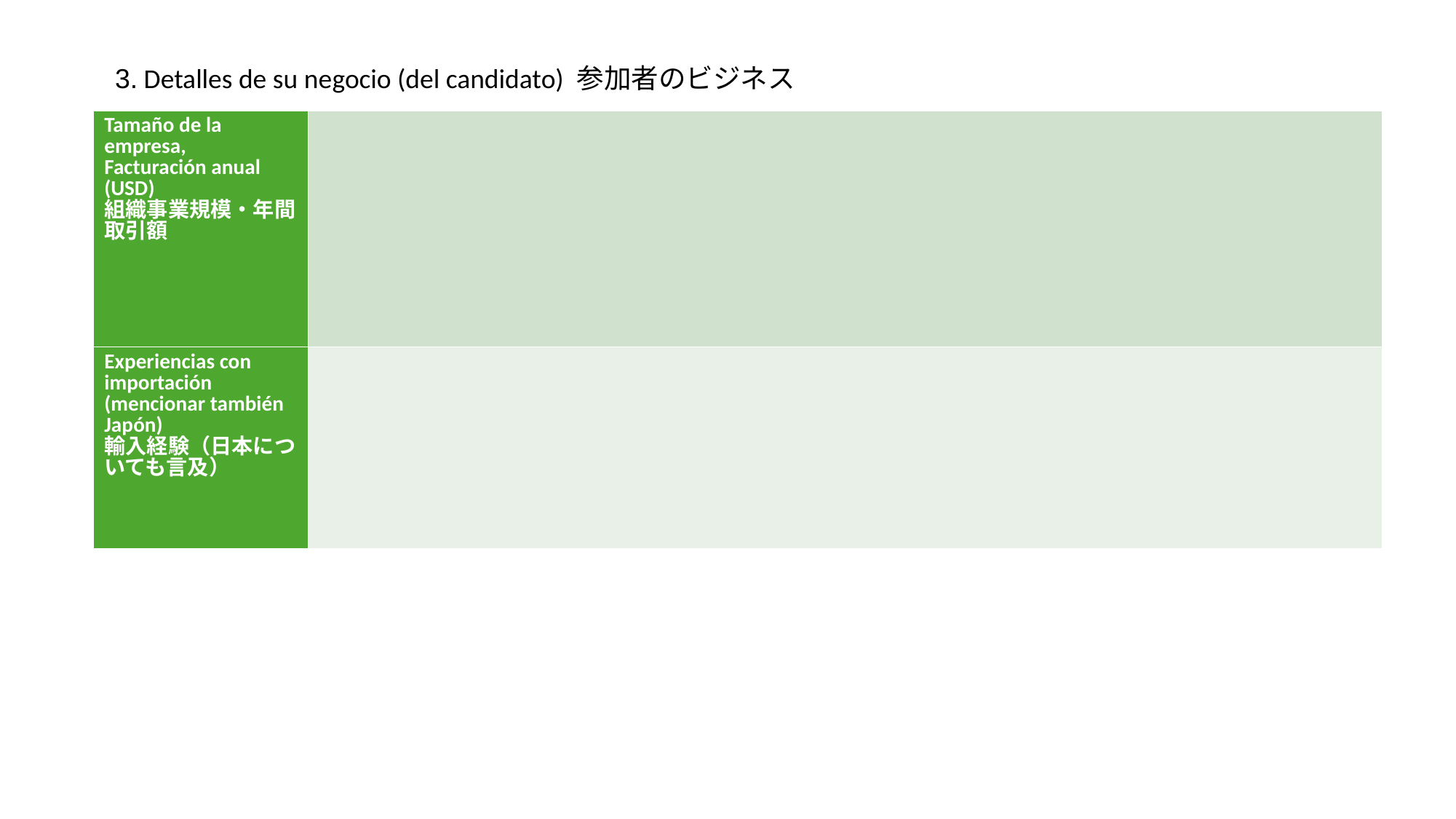

3. Detalles de su negocio (del candidato) 参加者のビジネス
| Tamaño de la empresa, Facturación anual (USD) 組織事業規模・年間取引額 |  |
| --- | --- |
| Experiencias con importación (mencionar también Japón) 輸入経験（日本についても言及） |  |